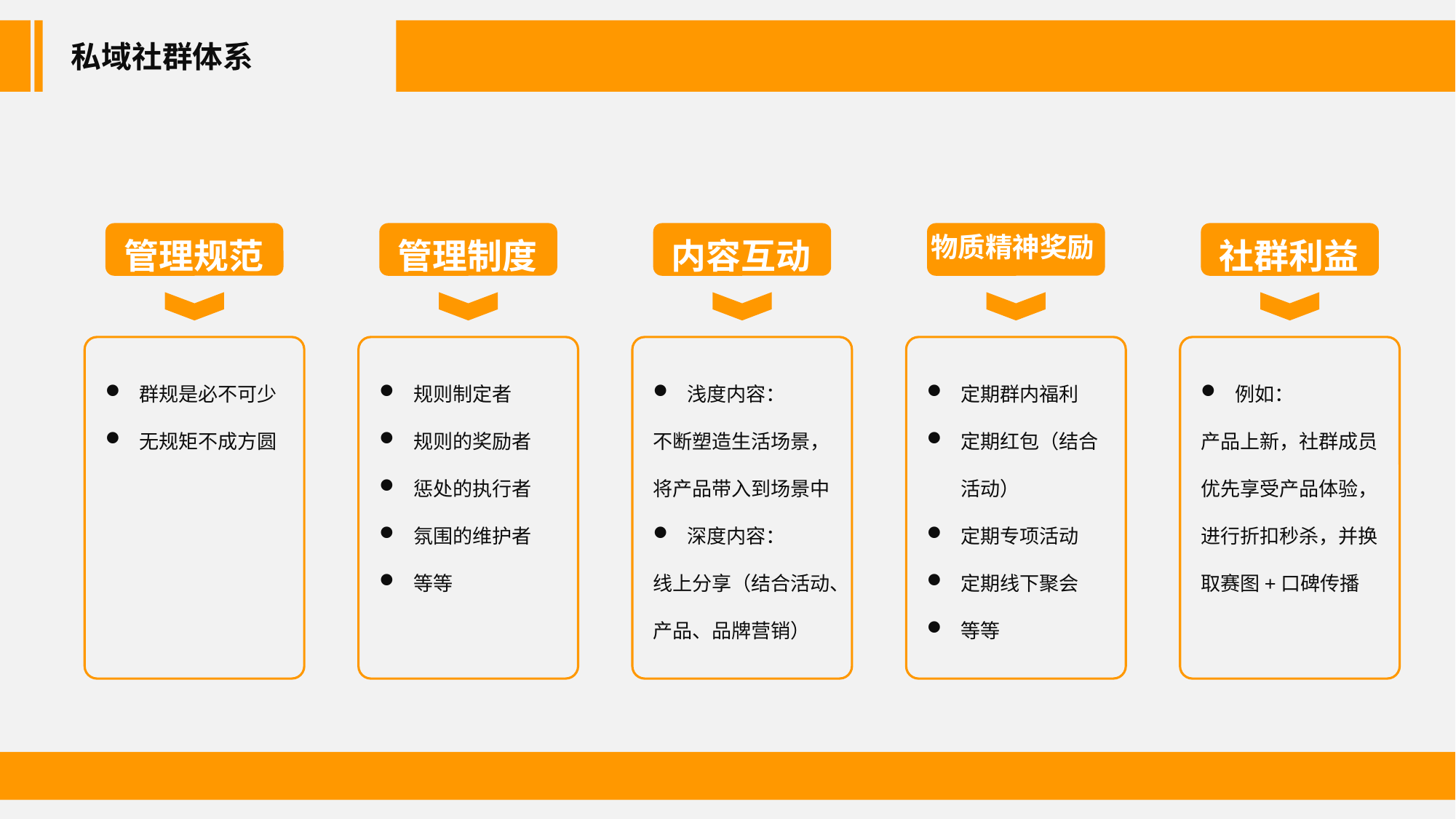

私域社群体系
管理规范

群规是必不可少
无规矩不成方圆
管理制度

规则制定者
规则的奖励者
惩处的执行者
氛围的维护者
等等
内容互动

浅度内容：
不断塑造生活场景，将产品带入到场景中
深度内容：
线上分享（结合活动、产品、品牌营销）
物质精神奖励

定期群内福利
定期红包（结合活动）
定期专项活动
定期线下聚会
等等
社群利益

例如：
产品上新，社群成员优先享受产品体验，进行折扣秒杀，并换取赛图+口碑传播